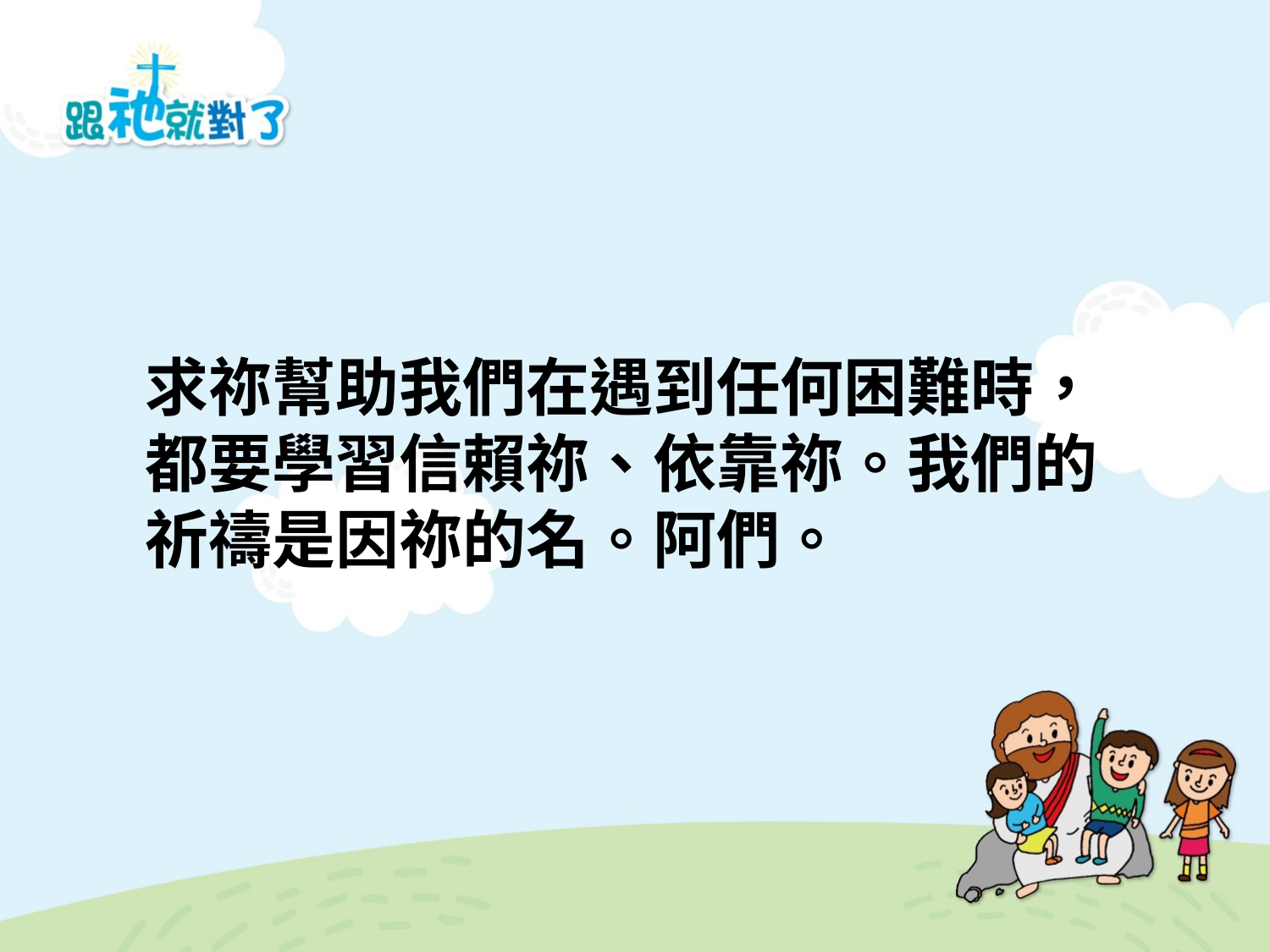

求祢幫助我們在遇到任何困難時，都要學習信賴祢、依靠祢。我們的祈禱是因祢的名。阿們。